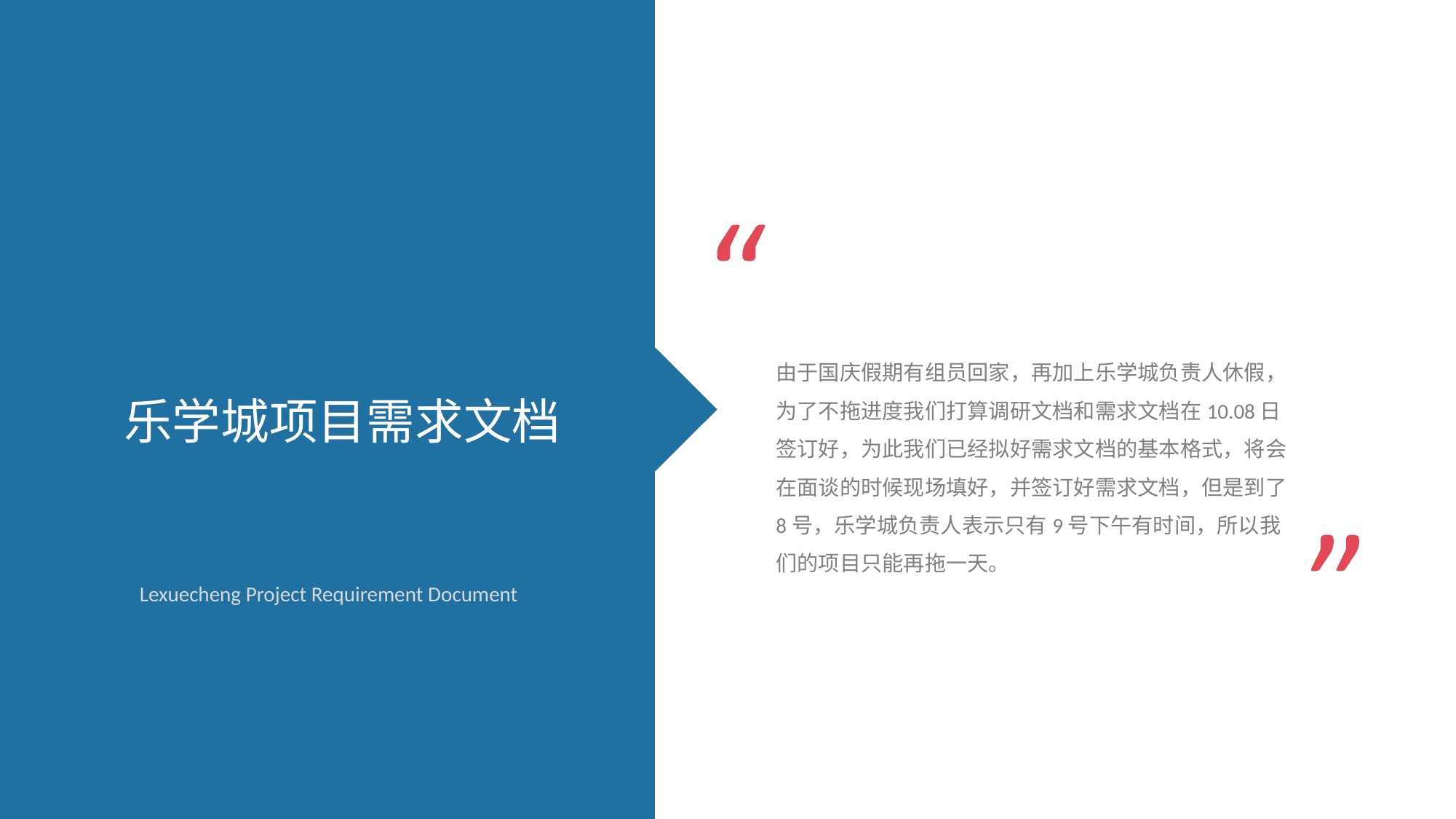

由于国庆假期有组员回家，再加上乐学城负责人休假，为了不拖进度我们打算调研文档和需求文档在10.08日签订好，为此我们已经拟好需求文档的基本格式，将会在面谈的时候现场填好，并签订好需求文档，但是到了8号，乐学城负责人表示只有9号下午有时间，所以我们的项目只能再拖一天。
乐学城项目需求文档
Lexuecheng Project Requirement Document